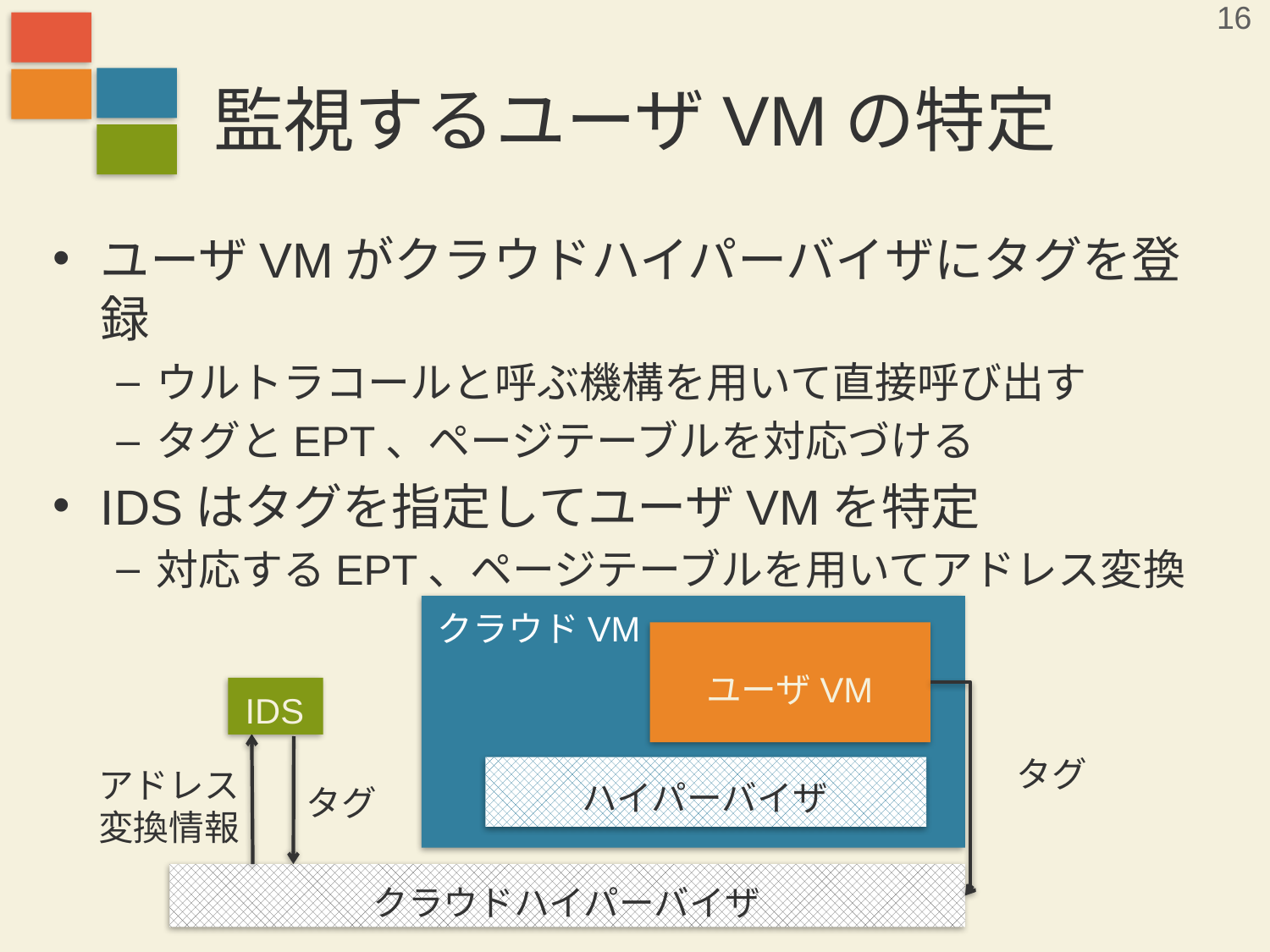

16
# 監視するユーザVMの特定
ユーザVMがクラウドハイパーバイザにタグを登録
ウルトラコールと呼ぶ機構を用いて直接呼び出す
タグとEPT、ページテーブルを対応づける
IDSはタグを指定してユーザVMを特定
対応するEPT、ページテーブルを用いてアドレス変換

クラウドVM

ユーザVM

IDS
タグ
アドレス
変換情報

ハイパーバイザ
タグ

クラウドハイパーバイザ